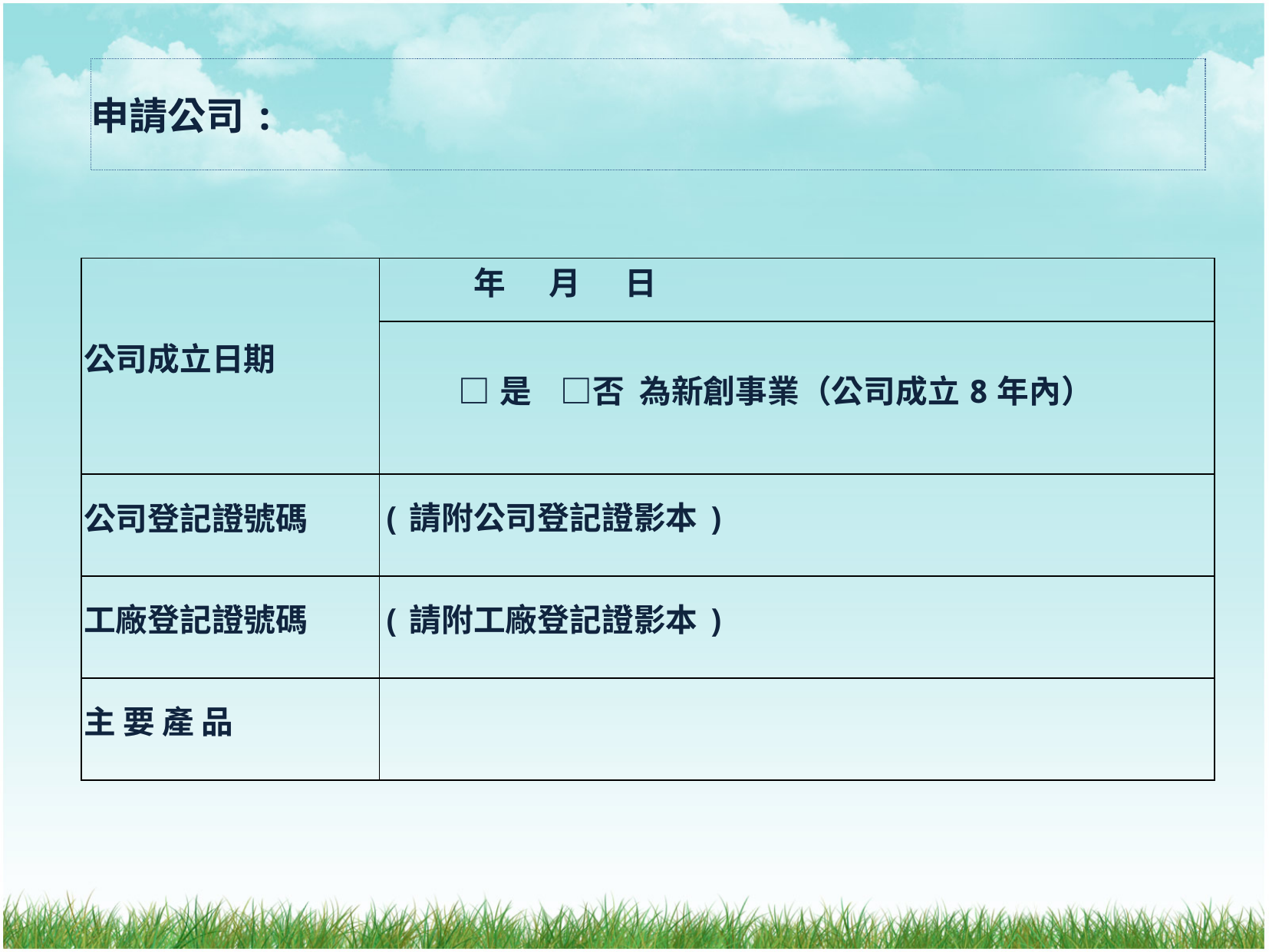

申請公司:
| 公司成立日期 | 年 月 日 |
| --- | --- |
|  | □是 □否 為新創事業（公司成立8年內） |
| 公司登記證號碼 | (請附公司登記證影本) |
| 工廠登記證號碼 | (請附工廠登記證影本) |
| 主 要 產 品 |  |